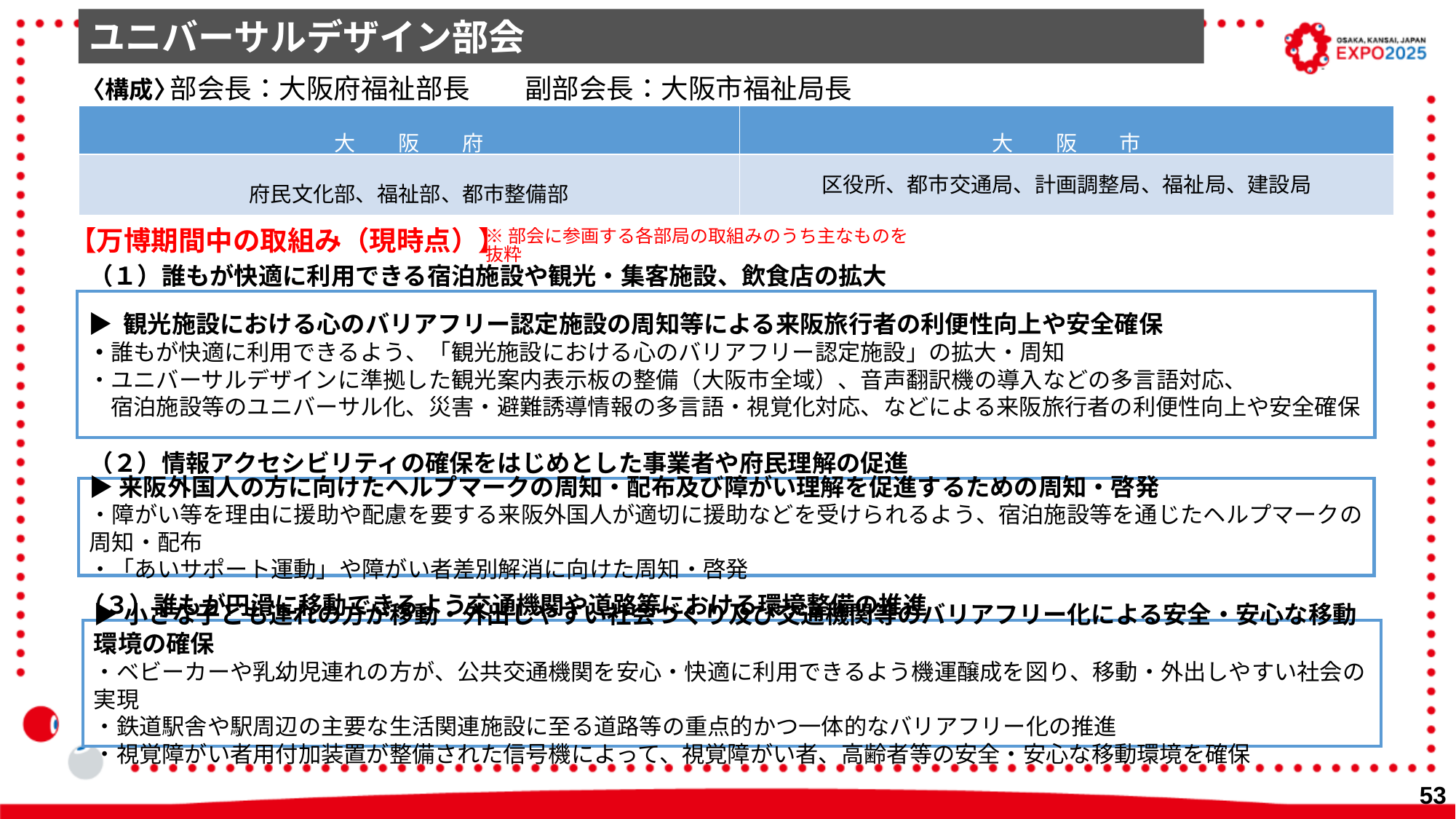

ユニバーサルデザイン部会

部会長：大阪府福祉部長　　副部会長：大阪市福祉局長
〈構成〉
| 大　　阪　　府 | 大　　阪　　市 |
| --- | --- |
| 府民文化部、福祉部、都市整備部 | 区役所、都市交通局、計画調整局、福祉局、建設局 |
【万博期間中の取組み（現時点）】
※部会に参画する各部局の取組みのうち主なものを抜粋
（１）誰もが快適に利用できる宿泊施設や観光・集客施設、飲食店の拡大
▶ 観光施設における心のバリアフリー認定施設の周知等による来阪旅行者の利便性向上や安全確保
・誰もが快適に利用できるよう、「観光施設における心のバリアフリー認定施設」の拡大・周知
・ユニバーサルデザインに準拠した観光案内表示板の整備（大阪市全域）、音声翻訳機の導入などの多言語対応、
　宿泊施設等のユニバーサル化、災害・避難誘導情報の多言語・視覚化対応、などによる来阪旅行者の利便性向上や安全確保
（２）情報アクセシビリティの確保をはじめとした事業者や府民理解の促進
▶来阪外国人の方に向けたヘルプマークの周知・配布及び障がい理解を促進するための周知・啓発
・障がい等を理由に援助や配慮を要する来阪外国人が適切に援助などを受けられるよう、宿泊施設等を通じたヘルプマークの周知・配布
・「あいサポート運動」や障がい者差別解消に向けた周知・啓発
（３）誰もが円滑に移動できるよう交通機関や道路等における環境整備の推進
▶小さな子ども連れの方が移動・外出しやすい社会づくり及び交通機関等のバリアフリー化による安全・安心な移動環境の確保
・ベビーカーや乳幼児連れの方が、公共交通機関を安心・快適に利用できるよう機運醸成を図り、移動・外出しやすい社会の実現
・鉄道駅舎や駅周辺の主要な生活関連施設に至る道路等の重点的かつ一体的なバリアフリー化の推進
・視覚障がい者用付加装置が整備された信号機によって、視覚障がい者、高齢者等の安全・安心な移動環境を確保
53